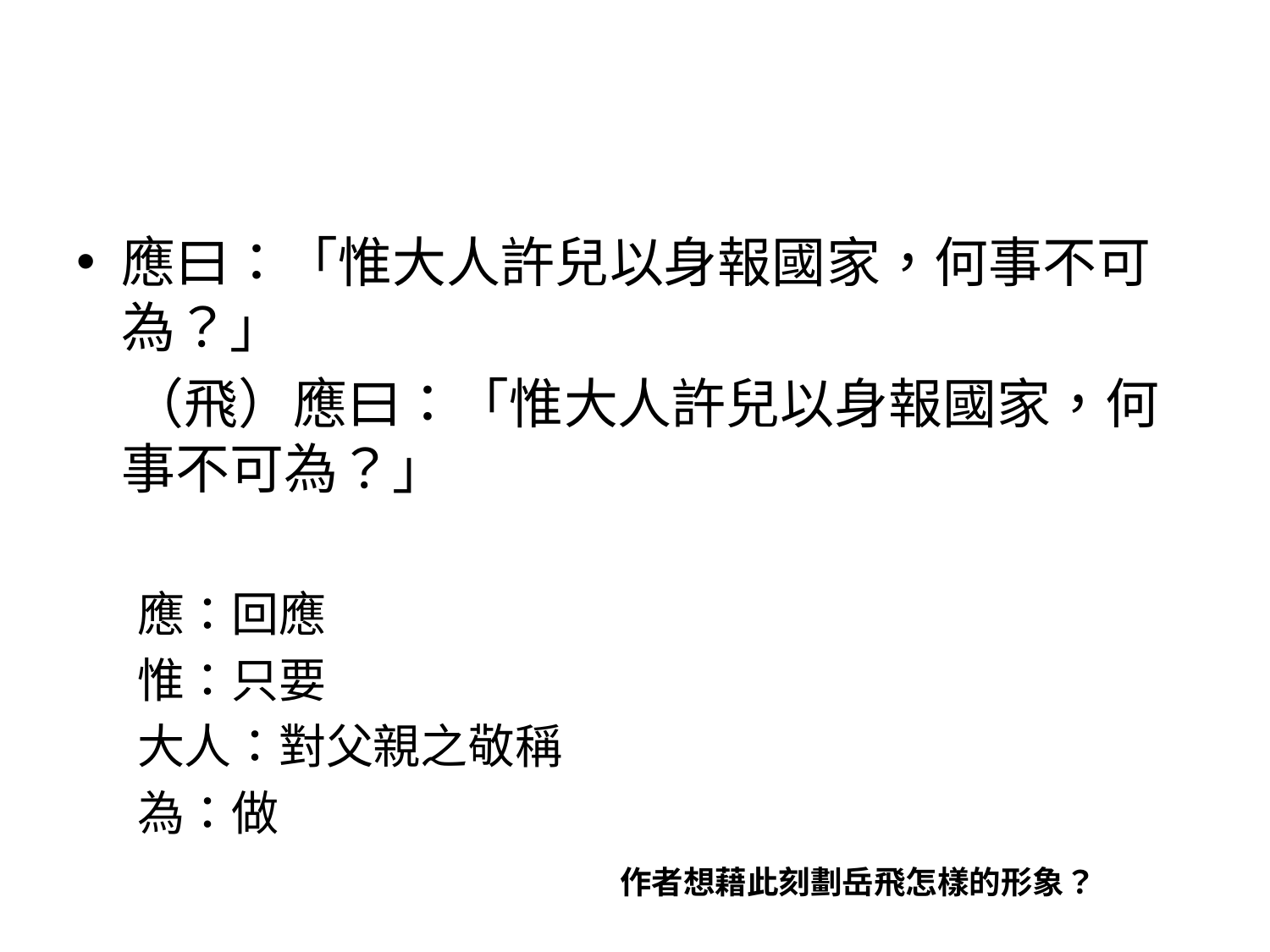

#
應曰：「惟大人許兒以身報國家，何事不可為？」
　（飛）應曰：「惟大人許兒以身報國家，何事不可為？」

應：回應
惟：只要
大人：對父親之敬稱
為：做

作者想藉此刻劃岳飛怎樣的形象？